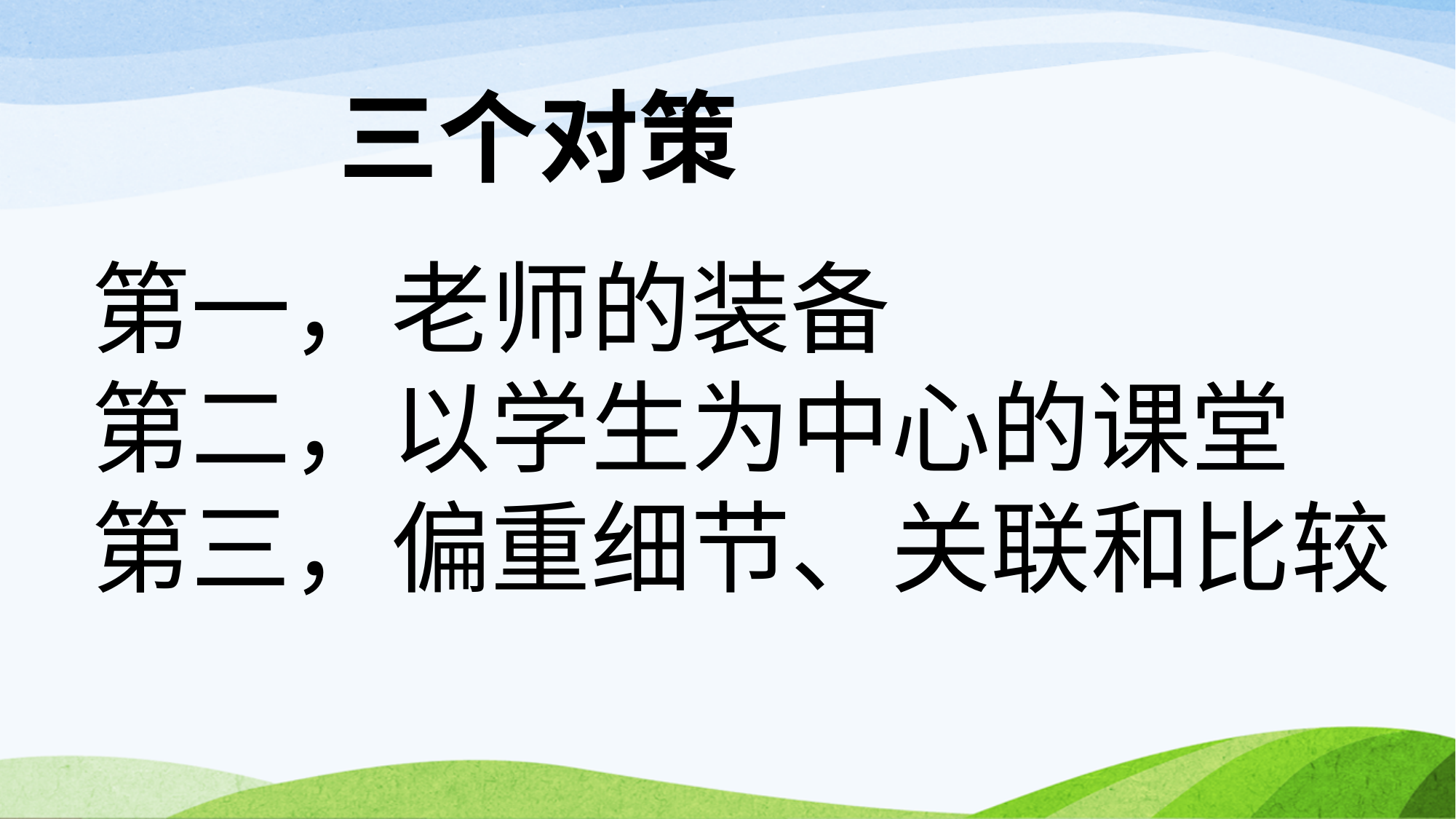

三个对策

第一，老师的装备
第二，以学生为中心的课堂
第三，偏重细节、关联和比较